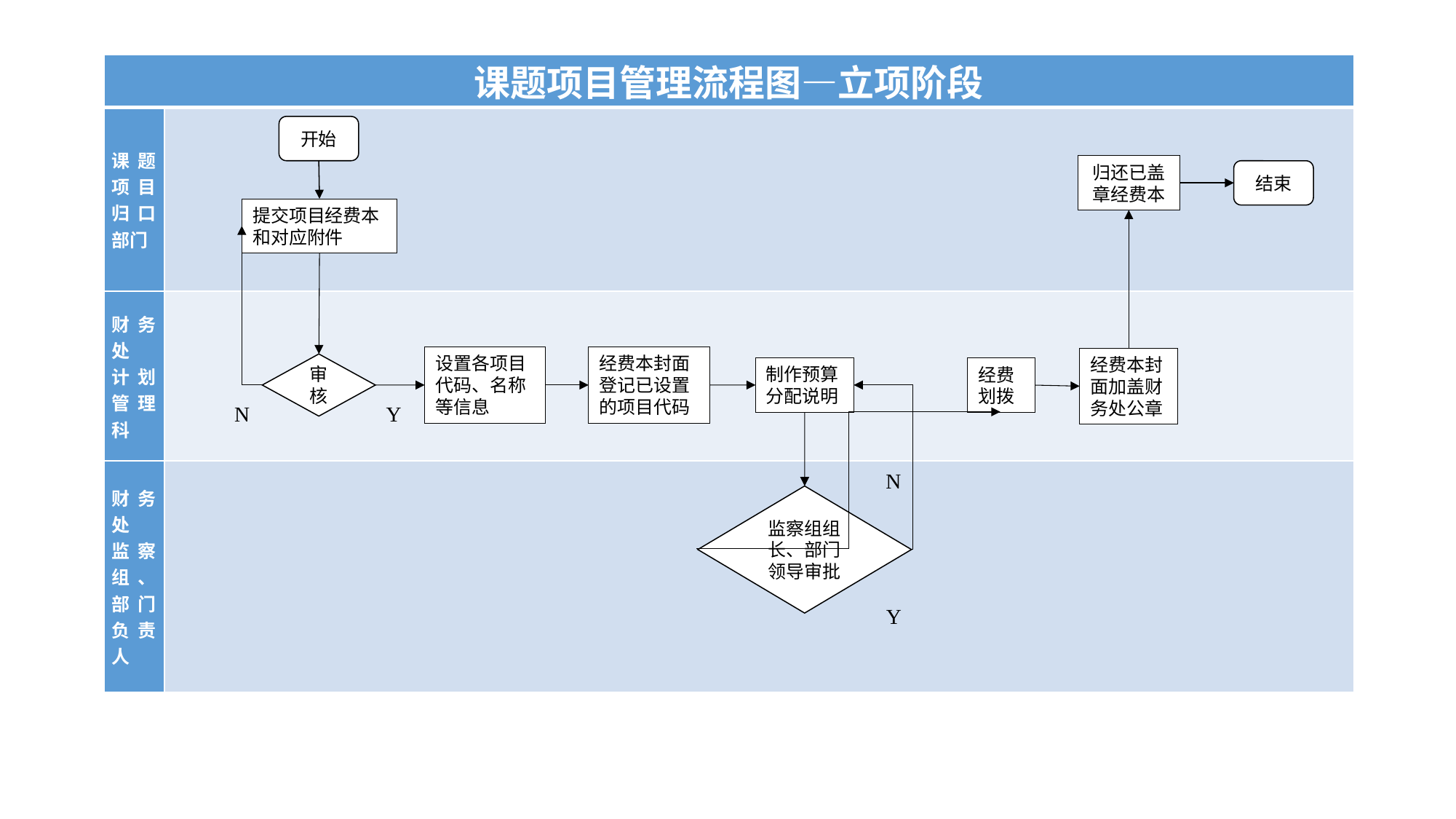

| 课题项目管理流程图—立项阶段 |  |
| --- | --- |
| 课题项目归口部门 |  |
| 财务处 计划管理科 |  |
| 财务处 监察组、部门负责人 |  |
开始
归还已盖章经费本
结束
提交项目经费本和对应附件
设置各项目代码、名称等信息
经费本封面登记已设置的项目代码
经费本封面加盖财务处公章
审核
制作预算分配说明
经费划拨
Y
N
N
监察组组长、部门领导审批
Y